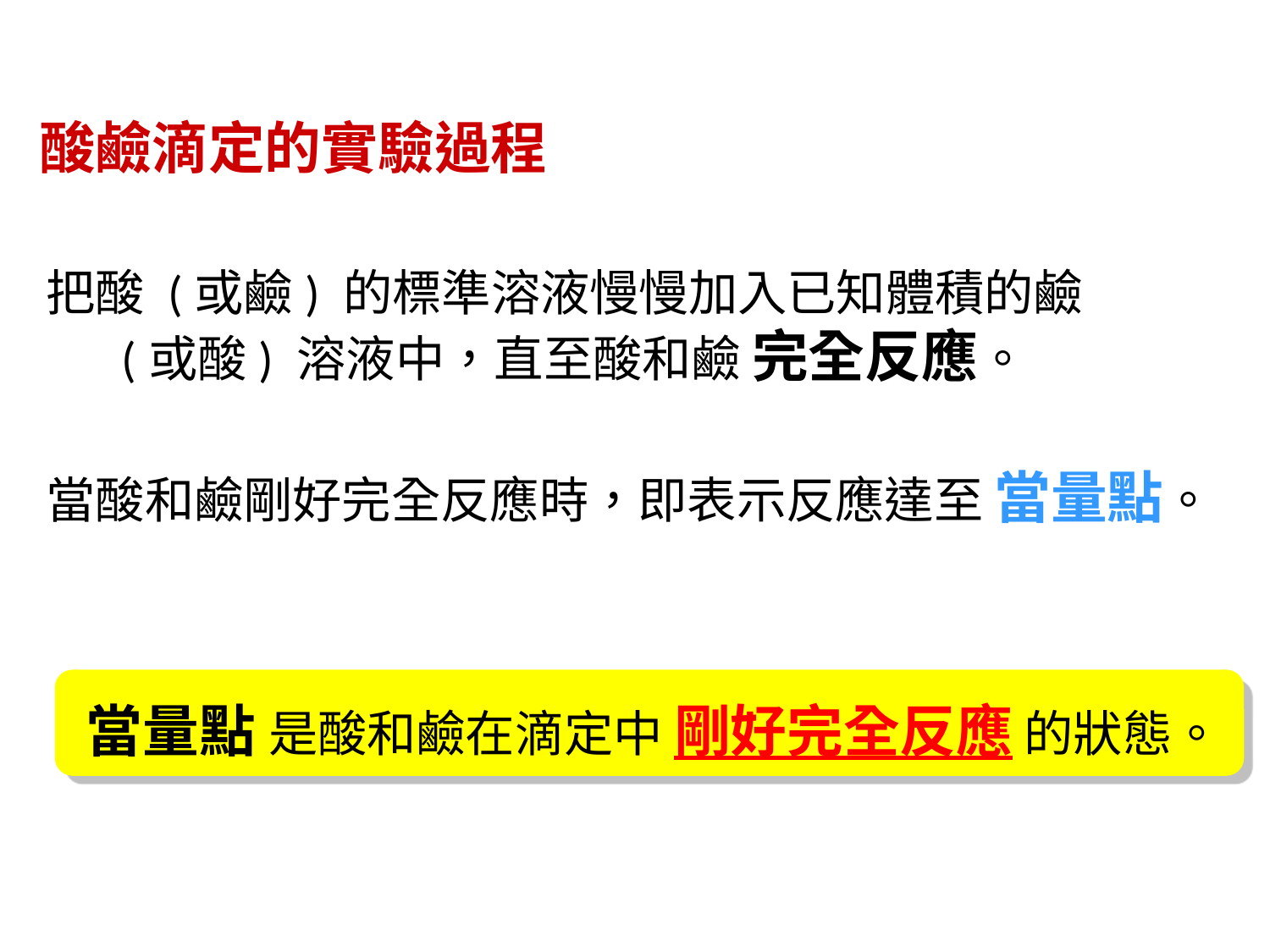

酸鹼滴定的實驗過程
把酸 (或鹼) 的標準溶液慢慢加入已知體積的鹼 (或酸) 溶液中，直至酸和鹼 完全反應。
當酸和鹼剛好完全反應時，即表示反應達至 當量點。

當量點 是酸和鹼在滴定中 剛好完全反應 的狀態。